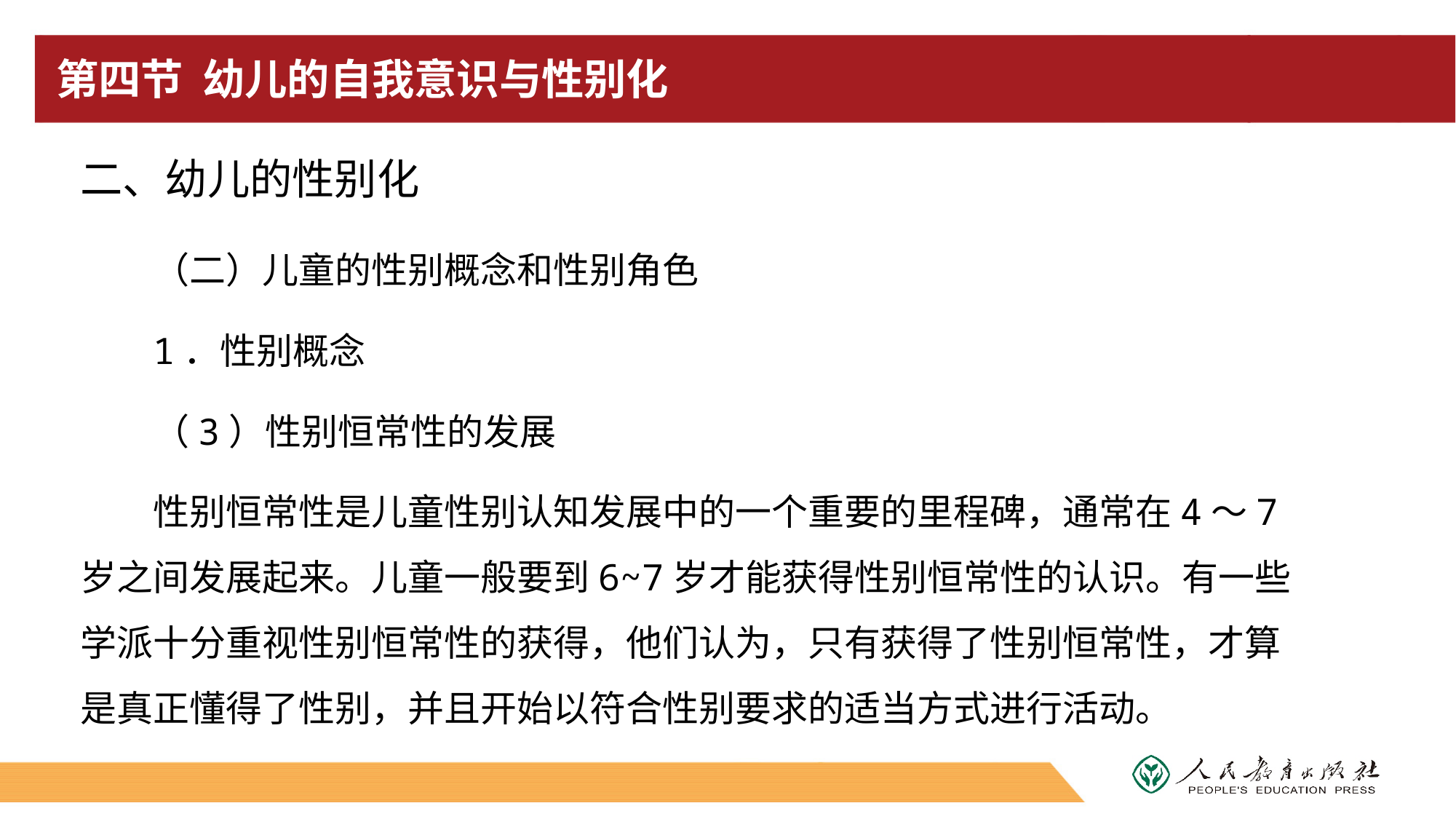

# 第四节  幼儿的自我意识与性别化
二、幼儿的性别化
（二）儿童的性别概念和性别角色
1．性别概念
（3）性别恒常性的发展
性别恒常性是儿童性别认知发展中的一个重要的里程碑，通常在4～7岁之间发展起来。儿童一般要到6~7岁才能获得性别恒常性的认识。有一些学派十分重视性别恒常性的获得，他们认为，只有获得了性别恒常性，才算是真正懂得了性别，并且开始以符合性别要求的适当方式进行活动。